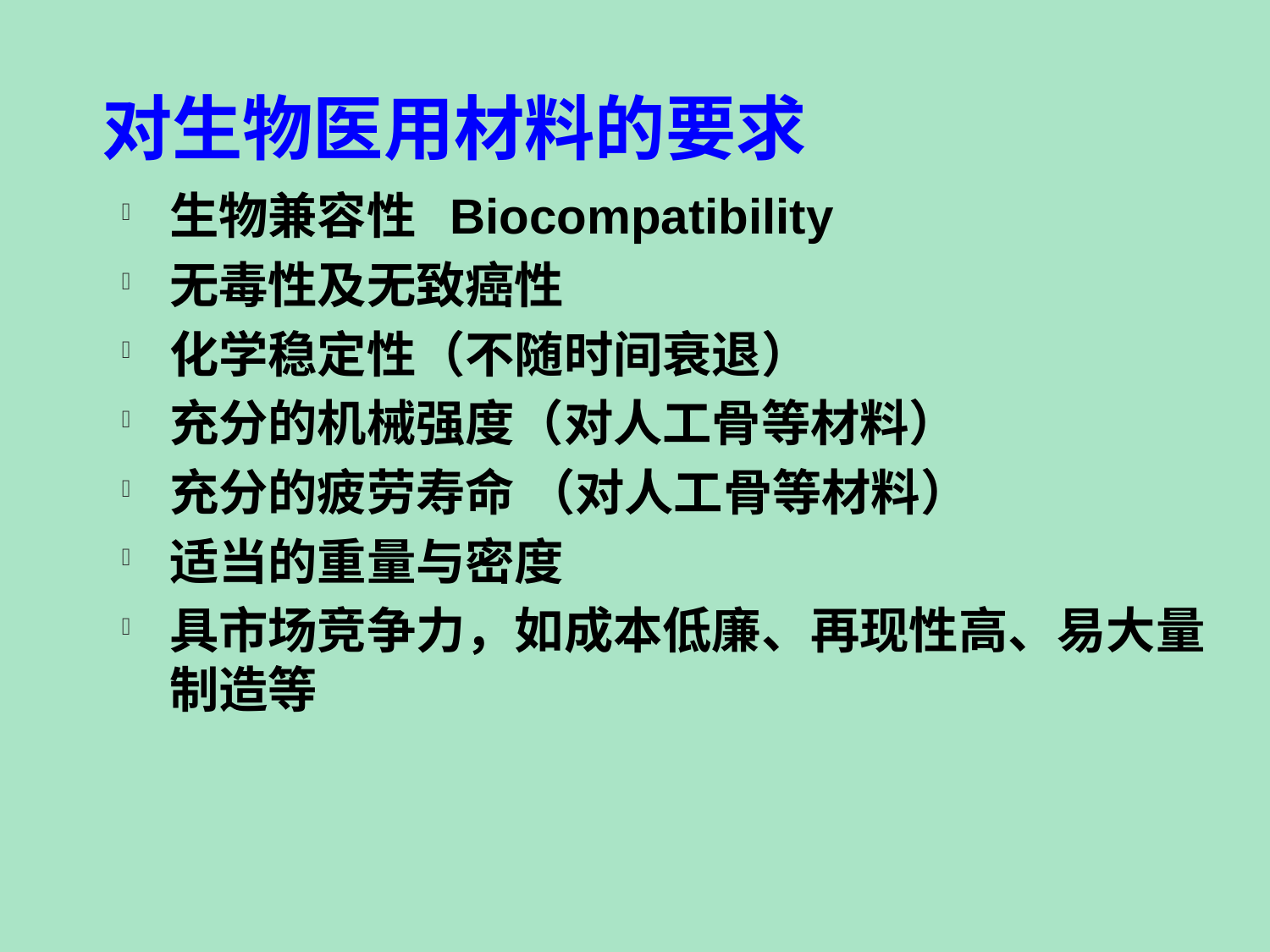

对生物医用材料的要求
生物兼容性  Biocompatibility
无毒性及无致癌性
化学稳定性（不随时间衰退）
充分的机械强度（对人工骨等材料）
充分的疲劳寿命 （对人工骨等材料）
适当的重量与密度
具市场竞争力，如成本低廉、再现性高、易大量制造等